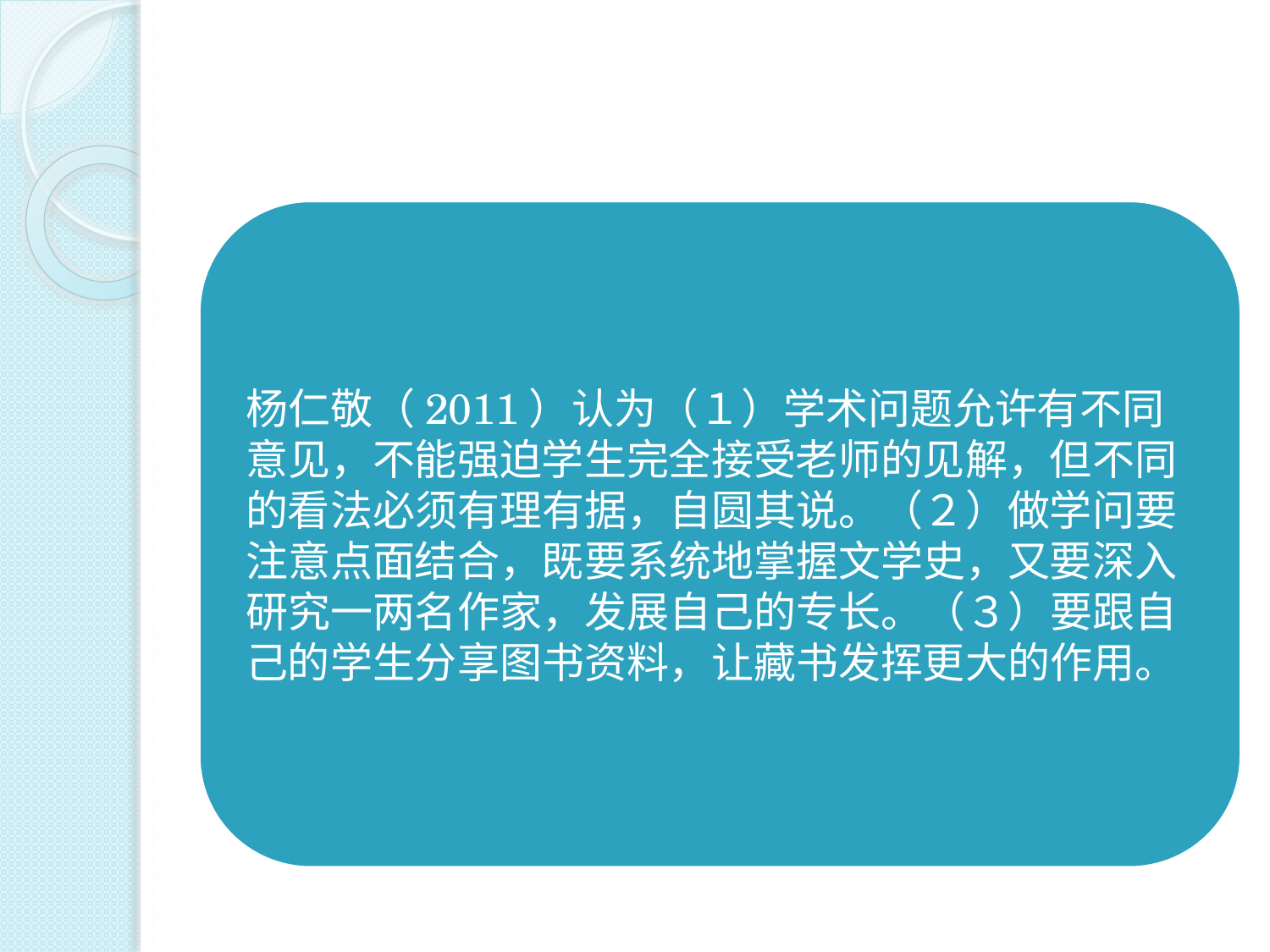

#
杨仁敬（2011）认为（１）学术问题允许有不同意见，不能强迫学生完全接受老师的见解，但不同的看法必须有理有据，自圆其说。（２）做学问要注意点面结合，既要系统地掌握文学史，又要深入研究一两名作家，发展自己的专长。（３）要跟自己的学生分享图书资料，让藏书发挥更大的作用。